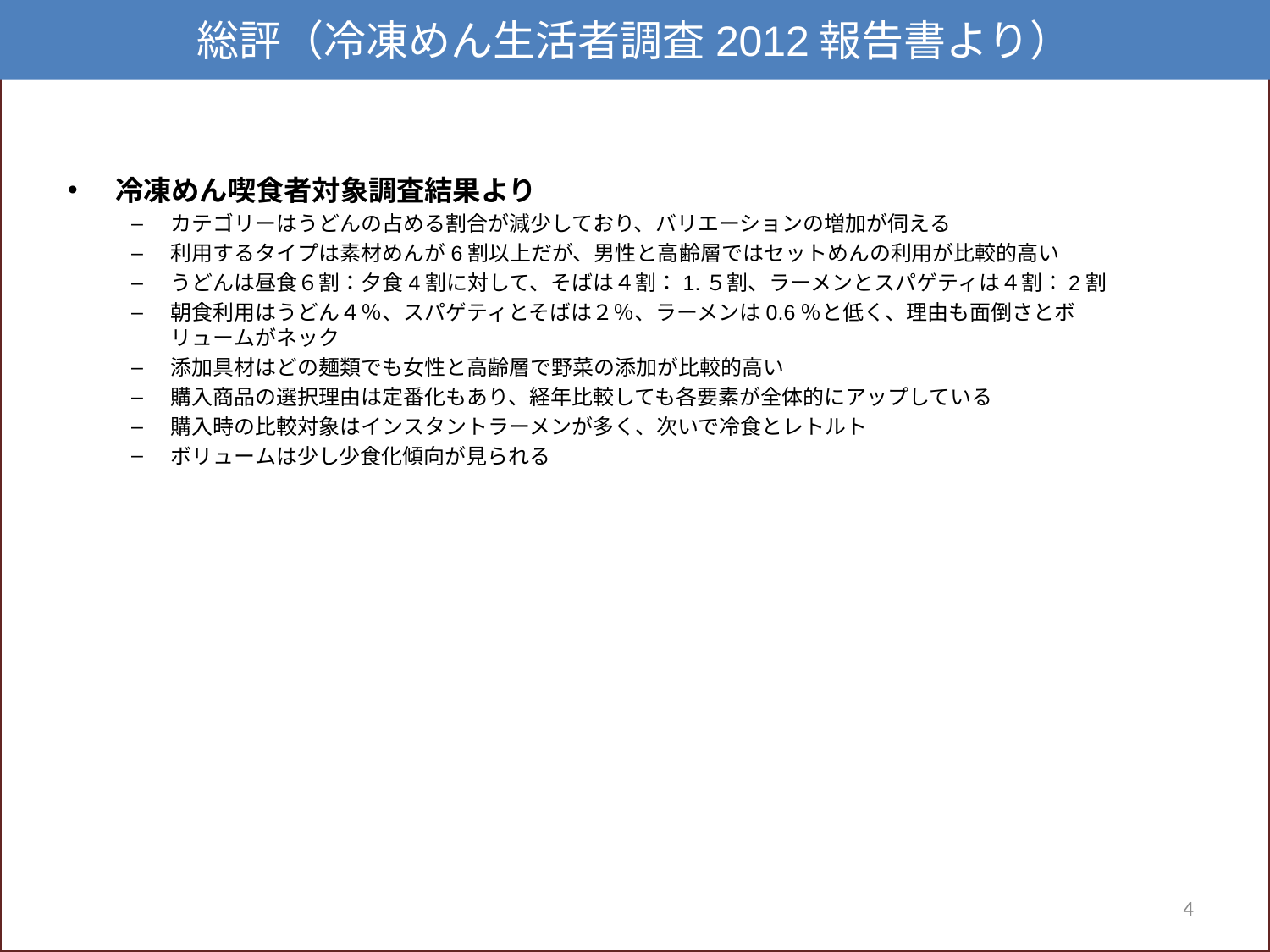

総評（冷凍めん生活者調査2012報告書より）
冷凍めん喫食者対象調査結果より
カテゴリーはうどんの占める割合が減少しており、バリエーションの増加が伺える
利用するタイプは素材めんが6割以上だが、男性と高齢層ではセットめんの利用が比較的高い
うどんは昼食６割：夕食4割に対して、そばは４割：1.５割、ラーメンとスパゲティは４割：2割
朝食利用はうどん４％、スパゲティとそばは２％、ラーメンは0.6％と低く、理由も面倒さとボリュームがネック
添加具材はどの麺類でも女性と高齢層で野菜の添加が比較的高い
購入商品の選択理由は定番化もあり、経年比較しても各要素が全体的にアップしている
購入時の比較対象はインスタントラーメンが多く、次いで冷食とレトルト
ボリュームは少し少食化傾向が見られる

4